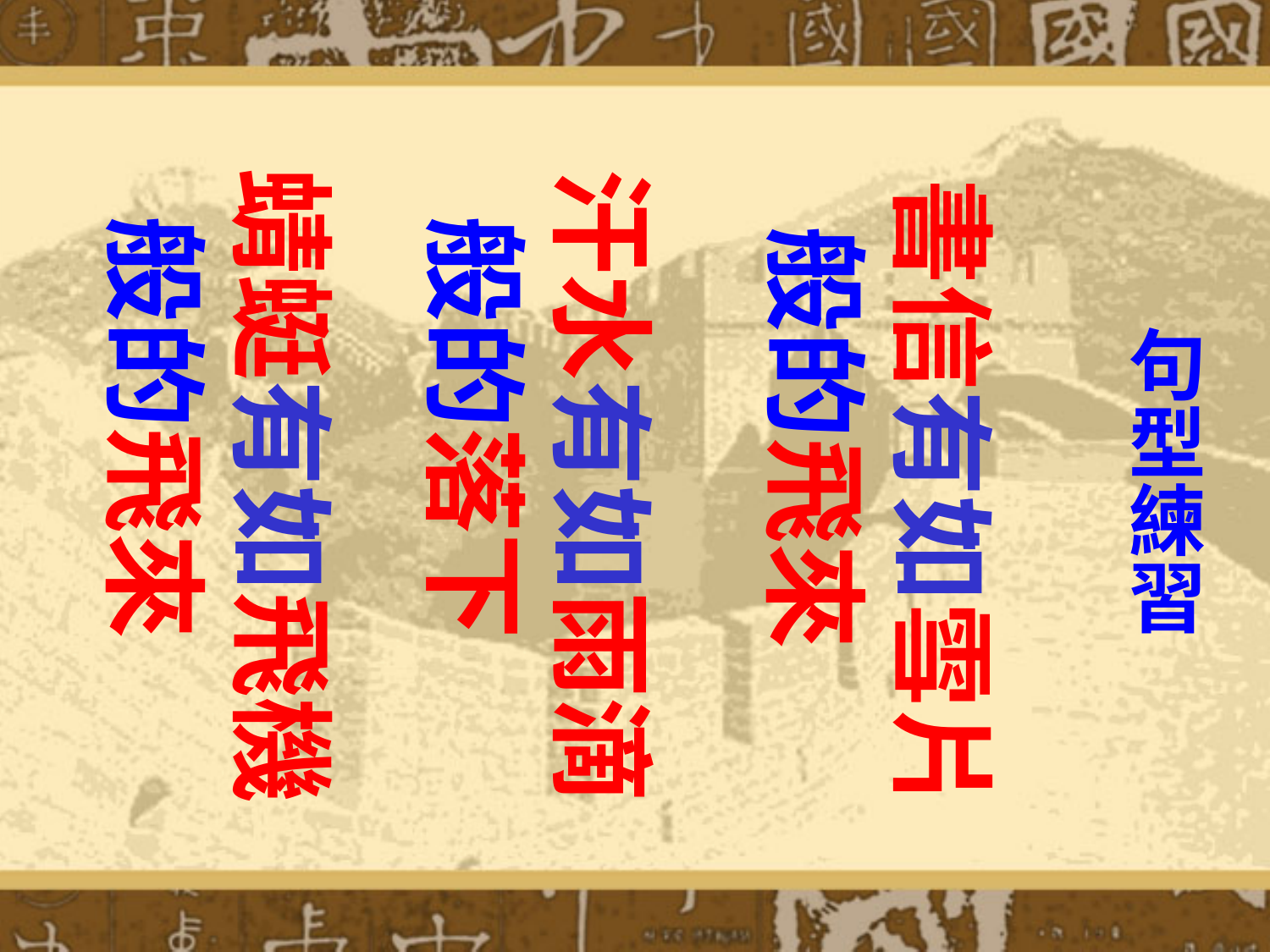

# 句型練習
蜻蜓有如飛機般的飛來
汗水有如雨滴般的落下
書信有如雪片般的飛來